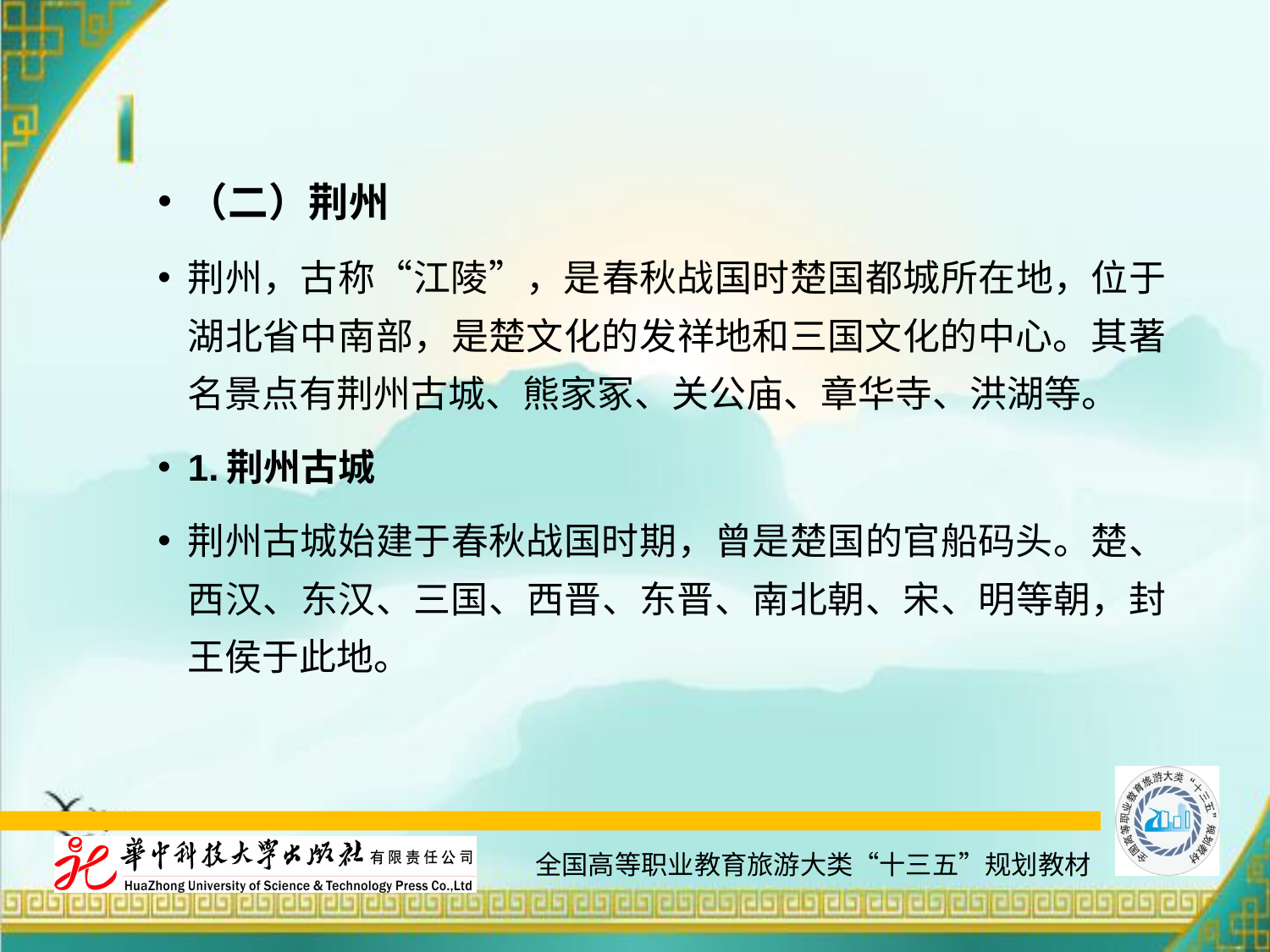

#
（二）荆州
荆州，古称“江陵”，是春秋战国时楚国都城所在地，位于湖北省中南部，是楚文化的发祥地和三国文化的中心。其著名景点有荆州古城、熊家冢、关公庙、章华寺、洪湖等。
1.荆州古城
荆州古城始建于春秋战国时期，曾是楚国的官船码头。楚、西汉、东汉、三国、西晋、东晋、南北朝、宋、明等朝，封王侯于此地。